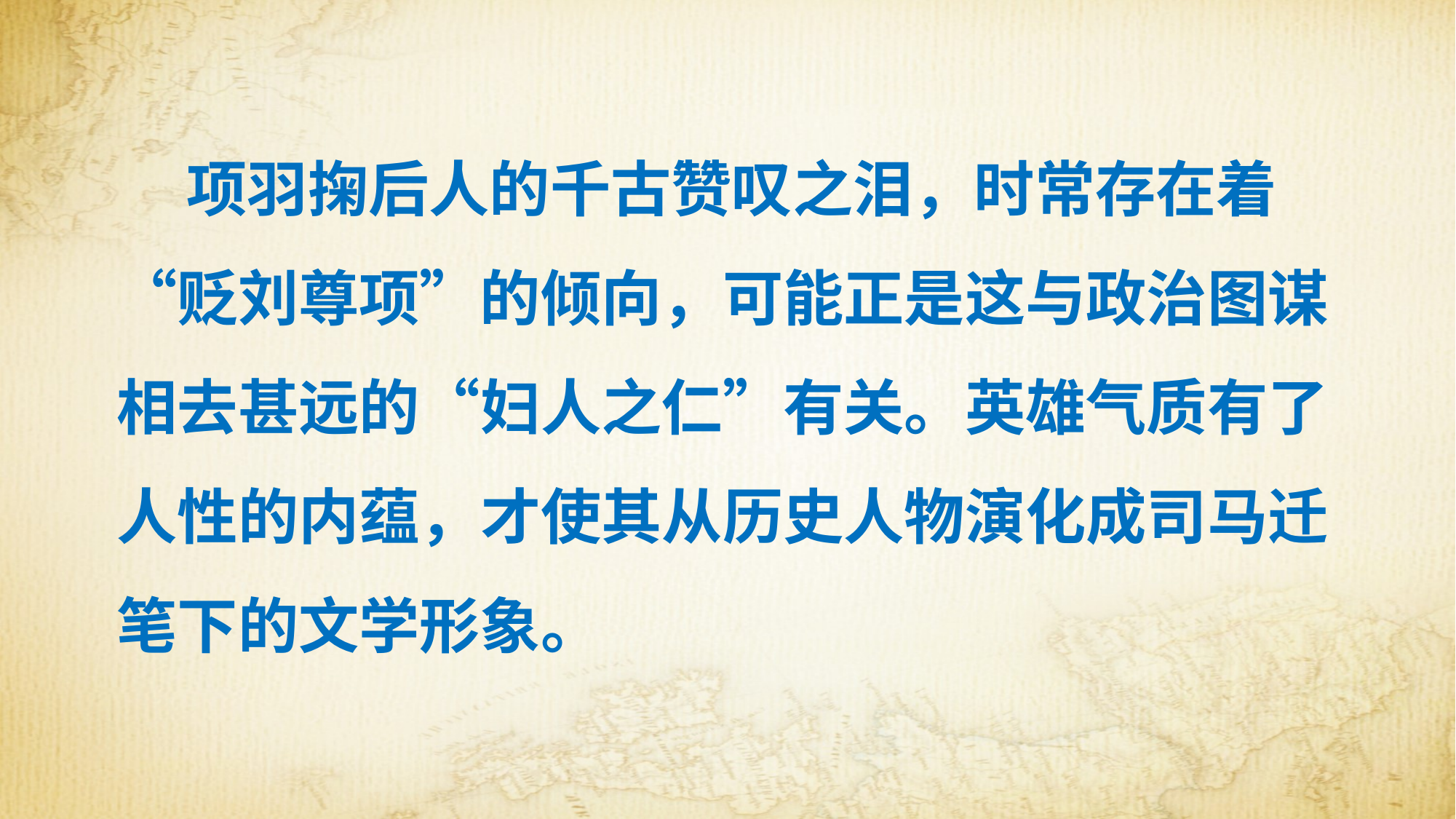

项羽掬后人的千古赞叹之泪，时常存在着“贬刘尊项”的倾向，可能正是这与政治图谋相去甚远的“妇人之仁”有关。英雄气质有了人性的内蕴，才使其从历史人物演化成司马迁笔下的文学形象。